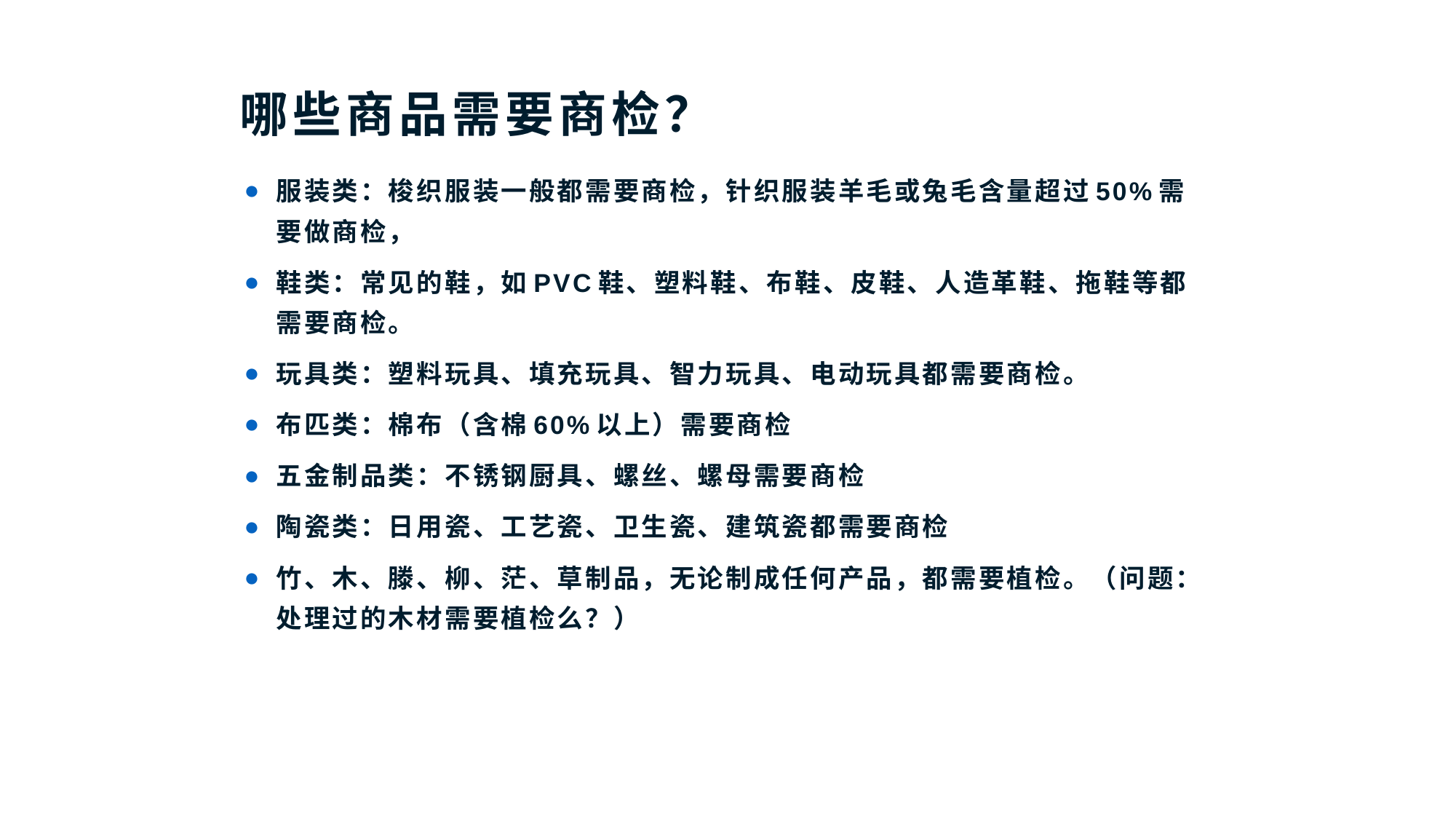

哪些商品需要商检？
服装类：梭织服装一般都需要商检，针织服装羊毛或兔毛含量超过50%需要做商检，
鞋类：常见的鞋，如PVC鞋、塑料鞋、布鞋、皮鞋、人造革鞋、拖鞋等都需要商检。
玩具类：塑料玩具、填充玩具、智力玩具、电动玩具都需要商检。
布匹类：棉布（含棉60%以上）需要商检
五金制品类：不锈钢厨具、螺丝、螺母需要商检
陶瓷类：日用瓷、工艺瓷、卫生瓷、建筑瓷都需要商检
竹、木、滕、柳、茫、草制品，无论制成任何产品，都需要植检。（问题：处理过的木材需要植检么？）